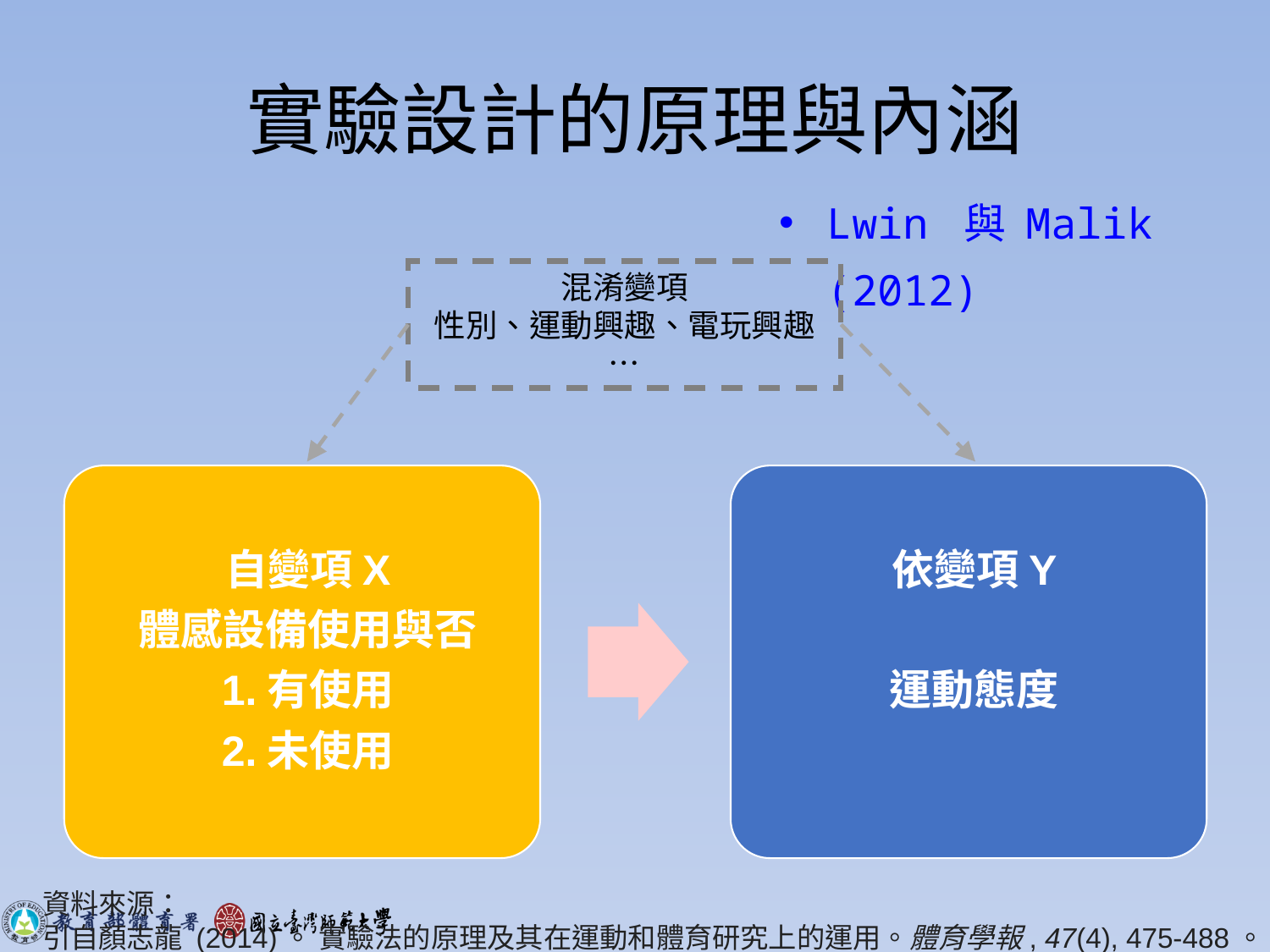

# 實驗設計的原理與內涵
Lwin 與 Malik (2012)
混淆變項
性別、運動興趣、電玩興趣…
自變項X
體感設備使用與否
1.有使用
2.未使用

依變項Y

運動態度

資料來源：
引自顏志龍 (2014)。 實驗法的原理及其在運動和體育研究上的運用。體育學報, 47(4), 475-488。